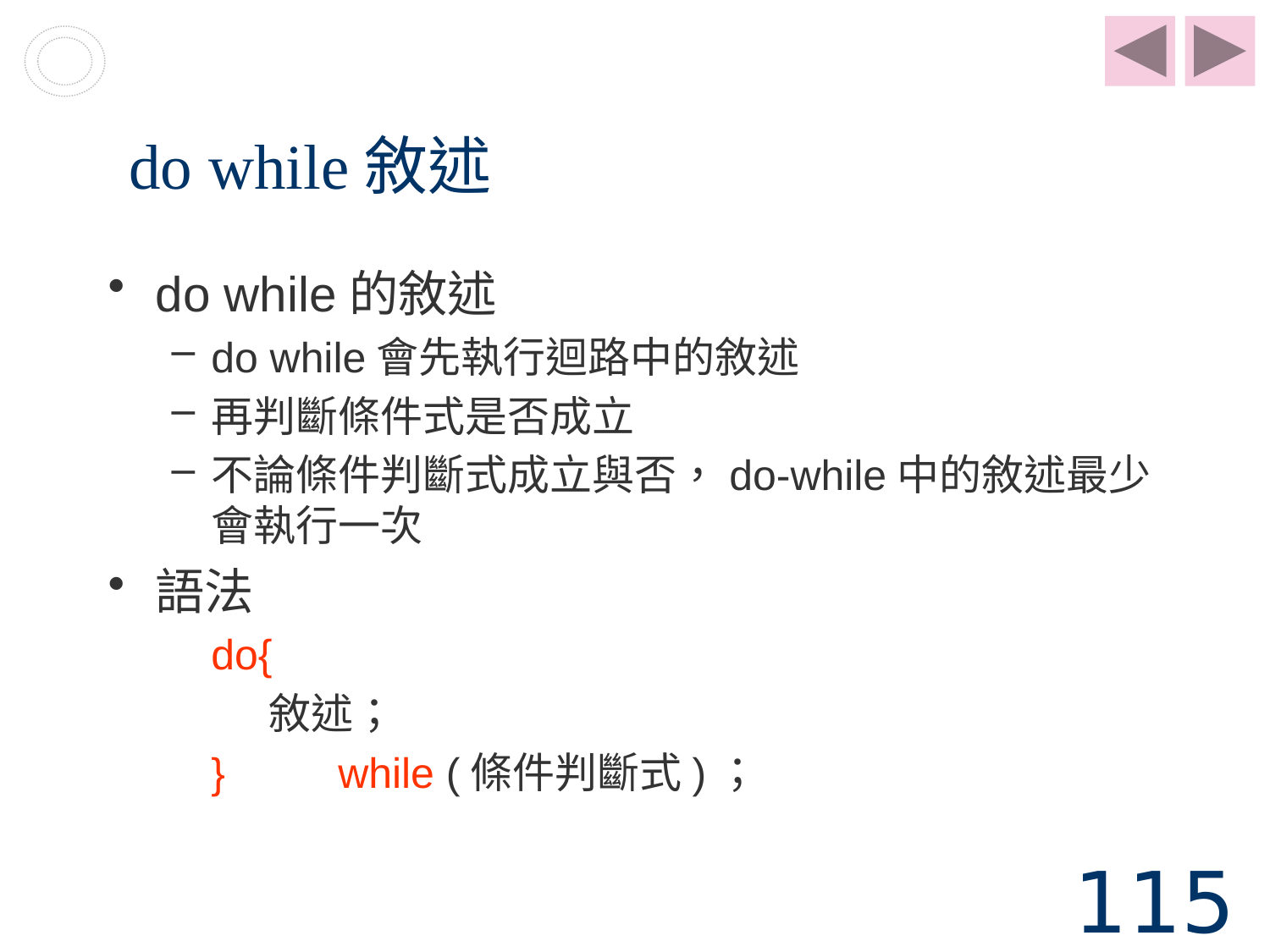

# do while敘述
do while的敘述
do while會先執行迴路中的敘述
再判斷條件式是否成立
不論條件判斷式成立與否，do-while中的敘述最少會執行一次
語法
	do{
	     敘述；
	}	while (條件判斷式)；
115